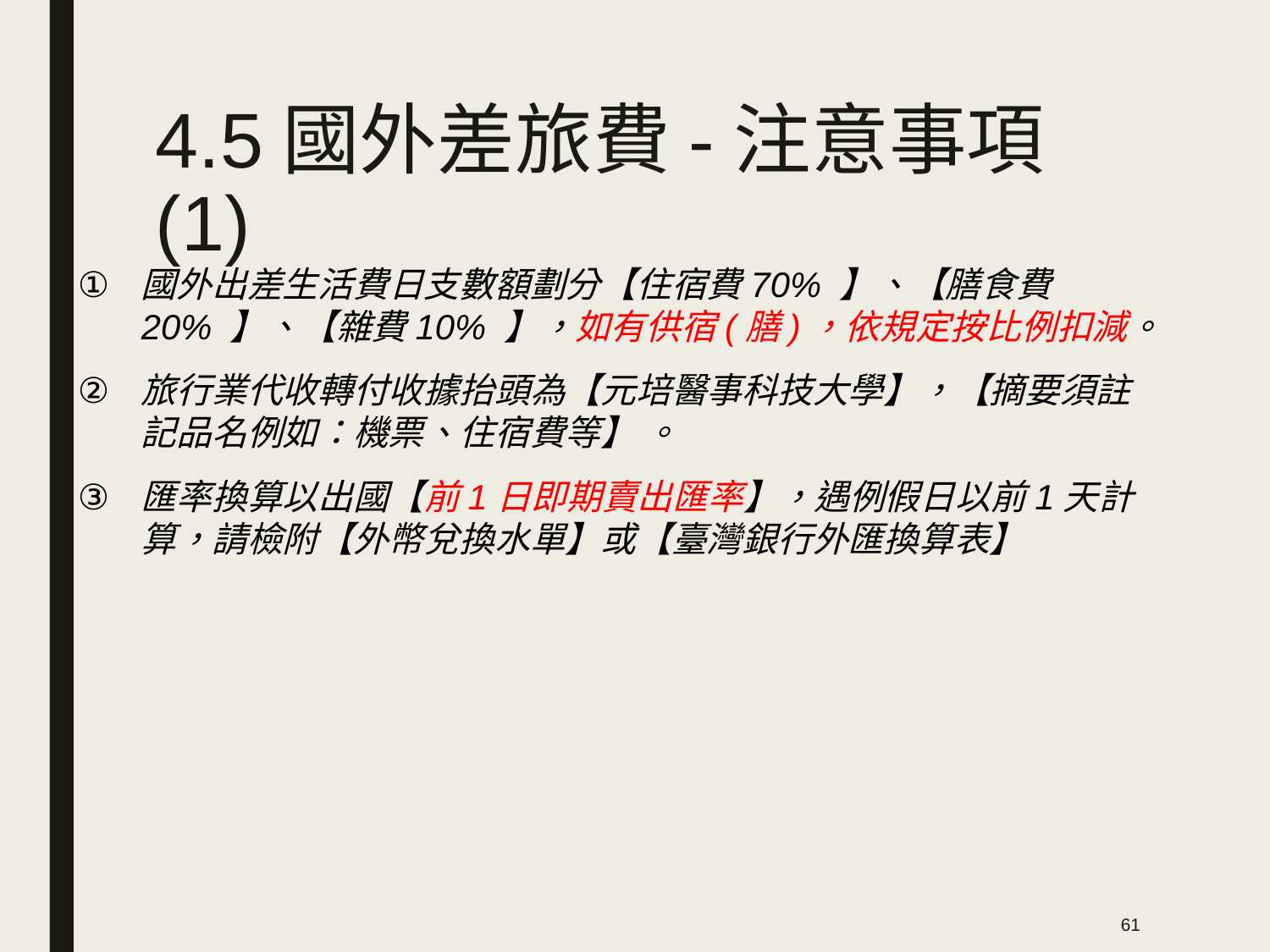

# 4.5國外差旅費-注意事項(1)
國外出差生活費日支數額劃分【住宿費70% 】、【膳食費20% 】、【雜費10% 】，如有供宿(膳)，依規定按比例扣減。
旅行業代收轉付收據抬頭為【元培醫事科技大學】，【摘要須註記品名例如：機票、住宿費等】 。
匯率換算以出國【前1日即期賣出匯率】，遇例假日以前1天計算，請檢附【外幣兌換水單】或【臺灣銀行外匯換算表】
61